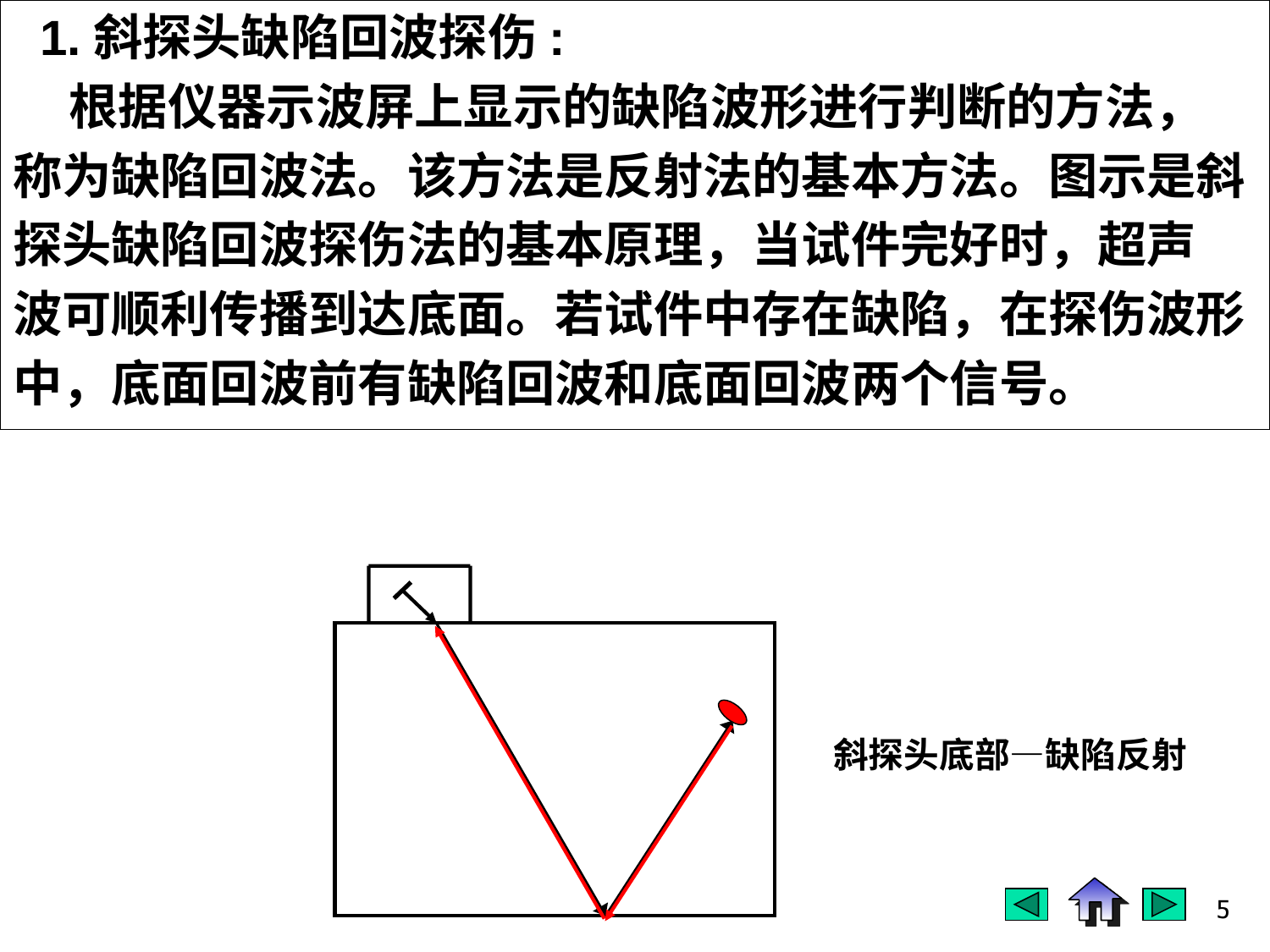

1.斜探头缺陷回波探伤:
    根据仪器示波屏上显示的缺陷波形进行判断的方法，
称为缺陷回波法。该方法是反射法的基本方法。图示是斜
探头缺陷回波探伤法的基本原理，当试件完好时，超声
波可顺利传播到达底面。若试件中存在缺陷，在探伤波形
中，底面回波前有缺陷回波和底面回波两个信号。
#

斜探头底部—缺陷反射
5